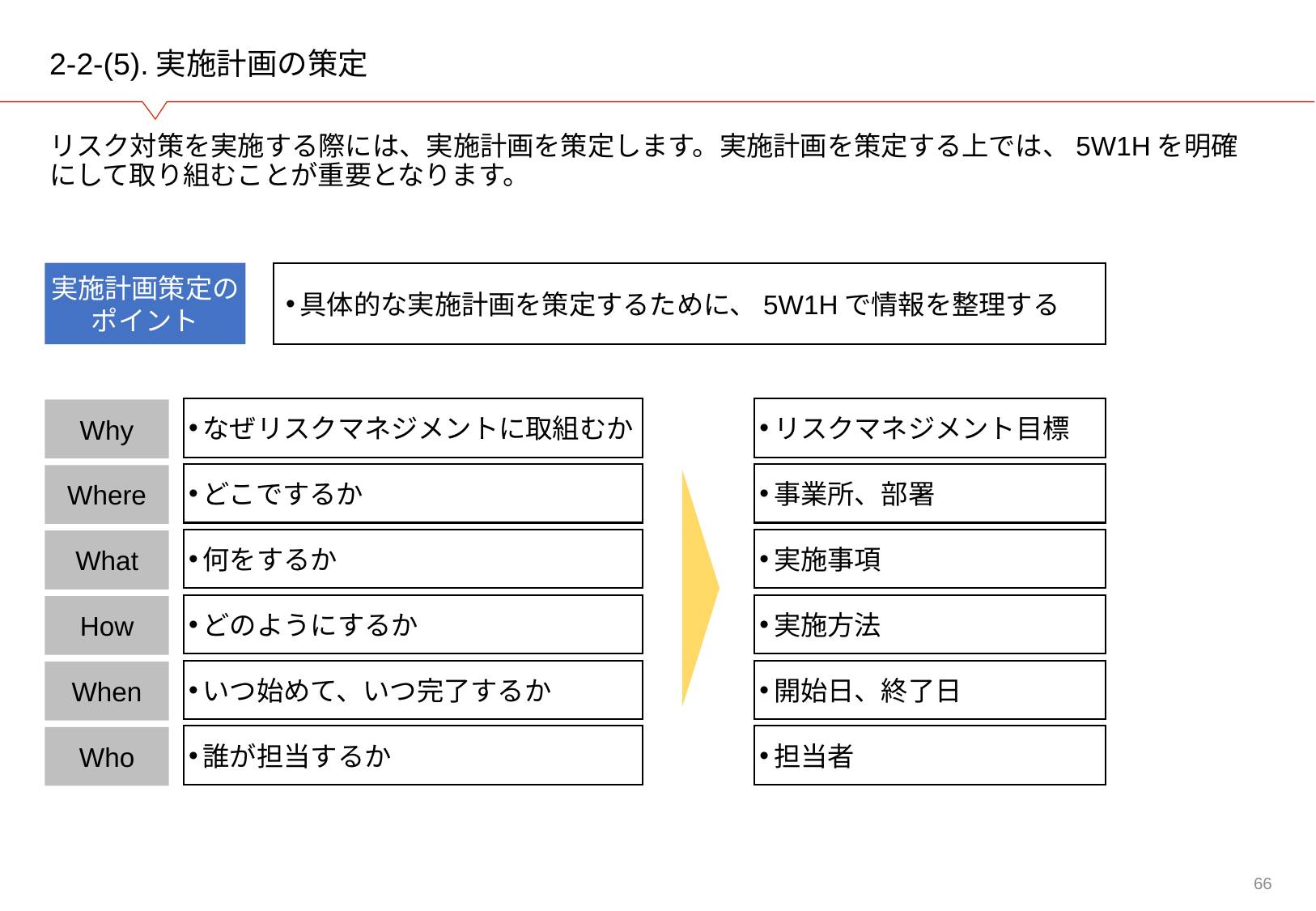

# 2-2-(5).実施計画の策定
リスク対策を実施する際には、実施計画を策定します。実施計画を策定する上では、5W1Hを明確にして取り組むことが重要となります。
実施計画策定のポイント
具体的な実施計画を策定するために、5W1Hで情報を整理する
なぜリスクマネジメントに取組むか
リスクマネジメント目標
Why
どこでするか
事業所、部署
Where
何をするか
実施事項
What

どのようにするか
実施方法
How
いつ始めて、いつ完了するか
開始日、終了日
When
誰が担当するか
担当者
Who